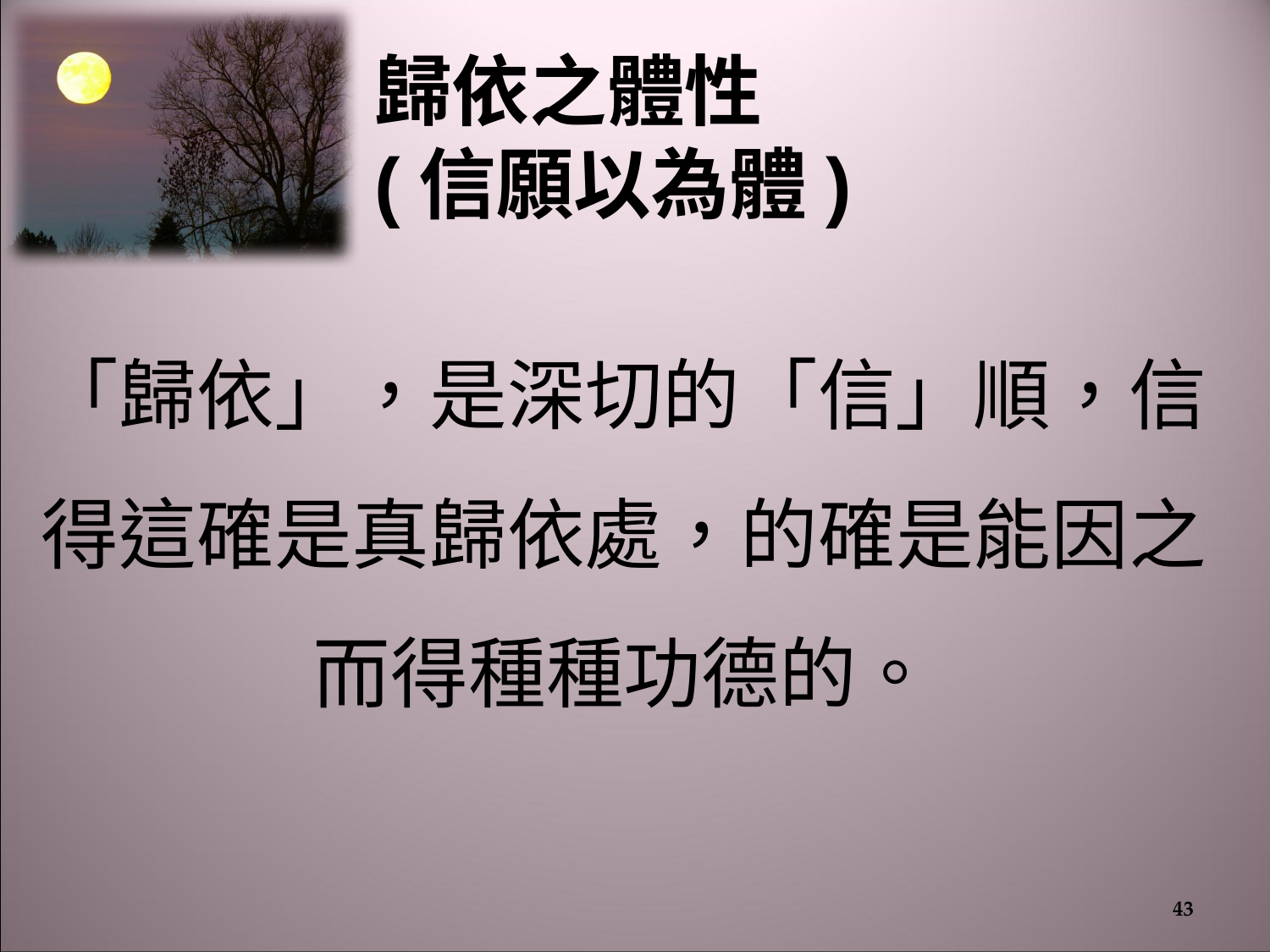

# 歸依之體性 (信願以為體)
「歸依」，是深切的「信」順，信得這確是真歸依處，的確是能因之而得種種功德的。
43